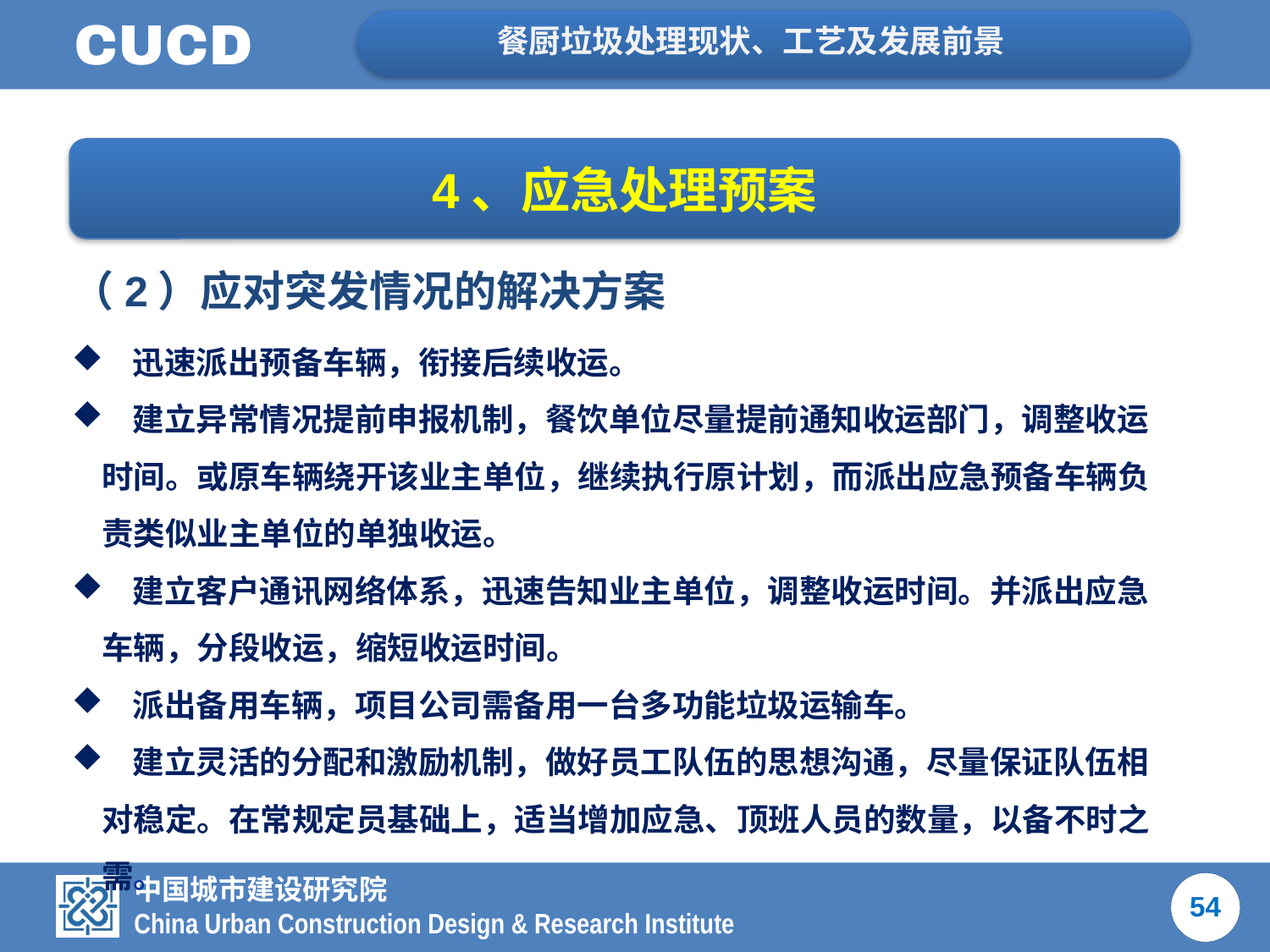

4、应急处理预案
（2）应对突发情况的解决方案
   迅速派出预备车辆，衔接后续收运。
   建立异常情况提前申报机制，餐饮单位尽量提前通知收运部门，调整收运时间。或原车辆绕开该业主单位，继续执行原计划，而派出应急预备车辆负责类似业主单位的单独收运。
   建立客户通讯网络体系，迅速告知业主单位，调整收运时间。并派出应急车辆，分段收运，缩短收运时间。
   派出备用车辆，项目公司需备用一台多功能垃圾运输车。
   建立灵活的分配和激励机制，做好员工队伍的思想沟通，尽量保证队伍相对稳定。在常规定员基础上，适当增加应急、顶班人员的数量，以备不时之需。
54